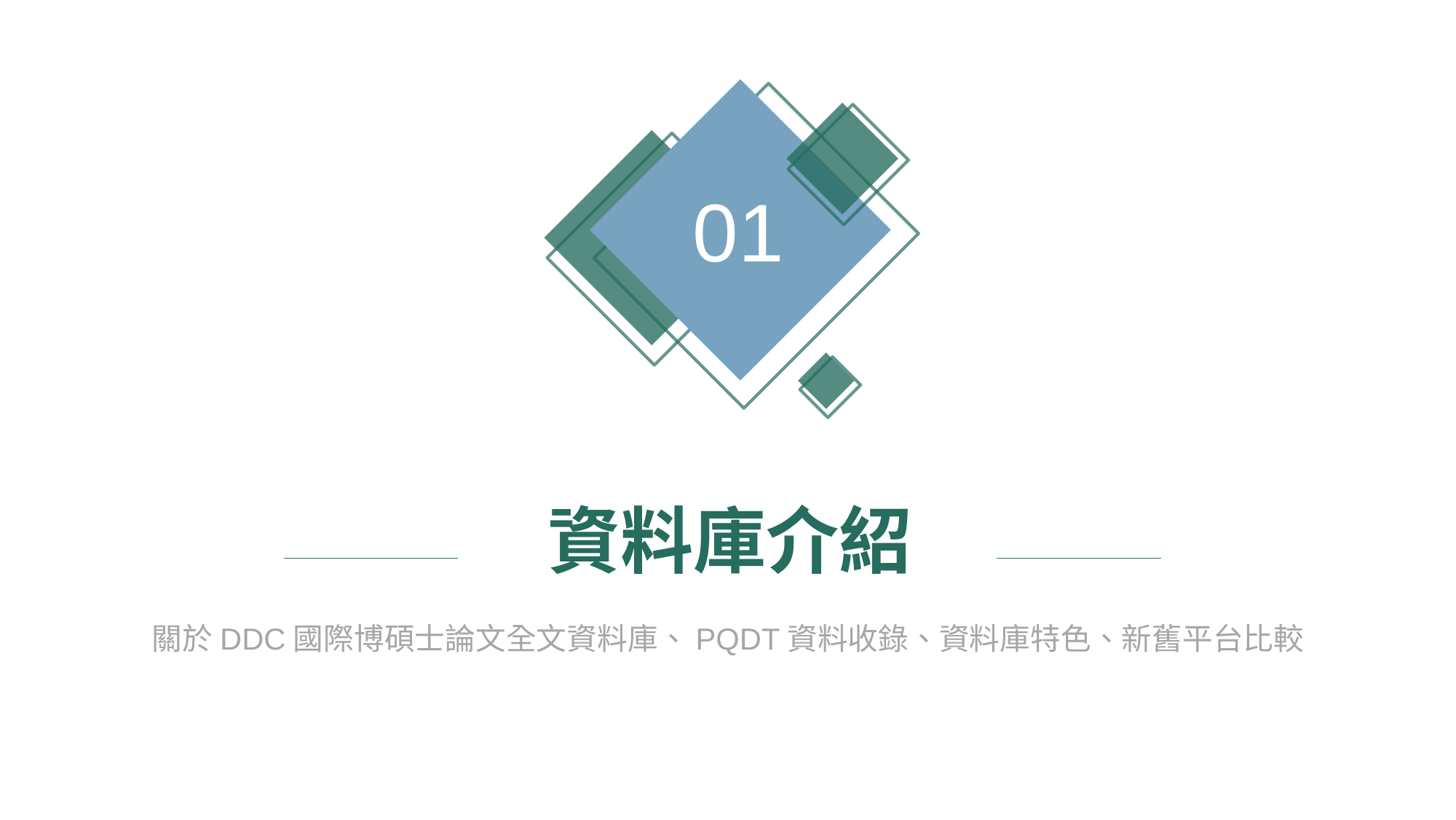

01
資料庫介紹
關於DDC國際博碩士論文全文資料庫、PQDT資料收錄、資料庫特色、新舊平台比較